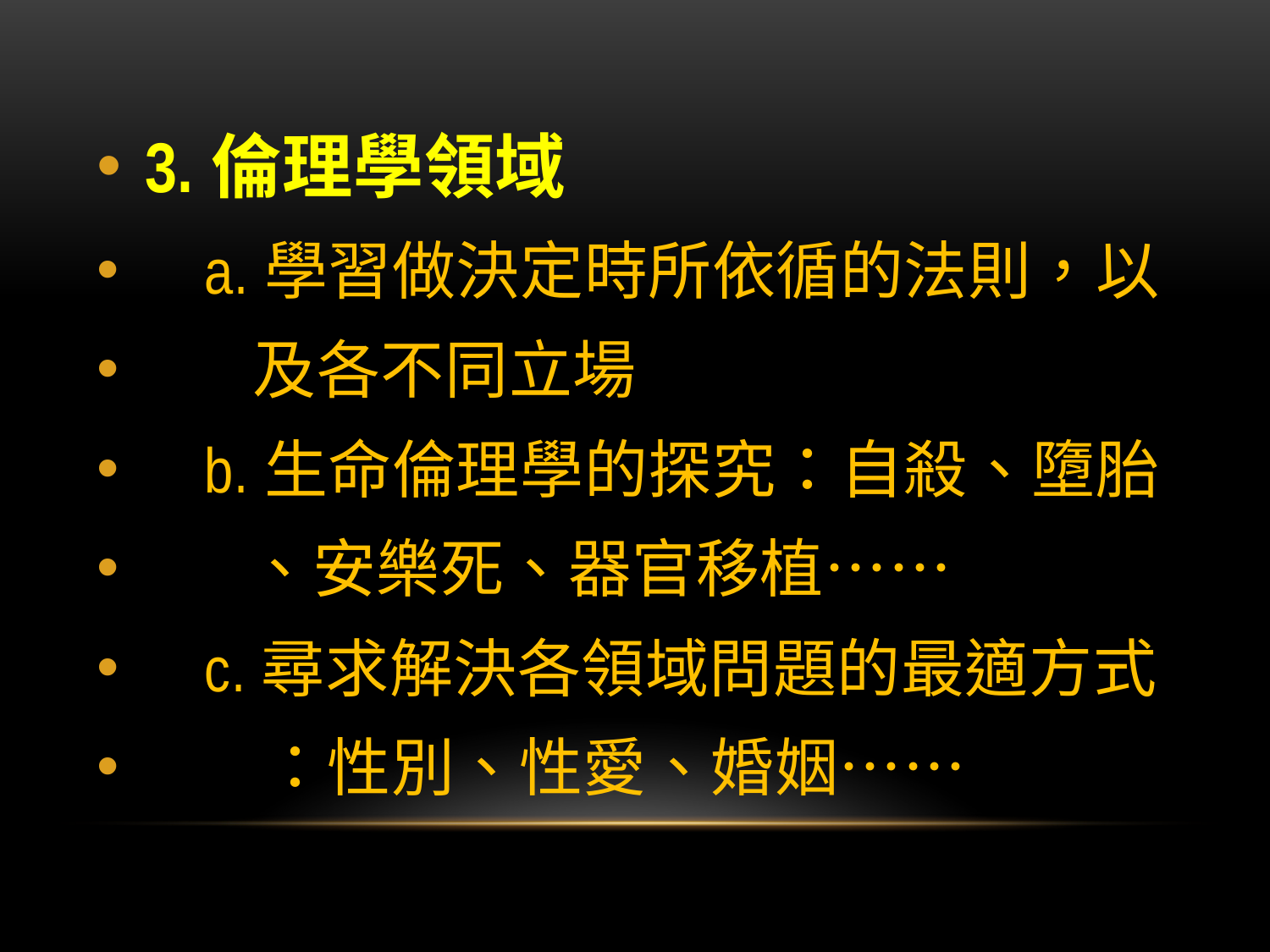

#
3.倫理學領域
    a.學習做決定時所依循的法則，以
　   及各不同立場
    b.生命倫理學的探究：自殺、墮胎
      、安樂死、器官移植……
    c.尋求解決各領域問題的最適方式
       ：性別、性愛、婚姻……